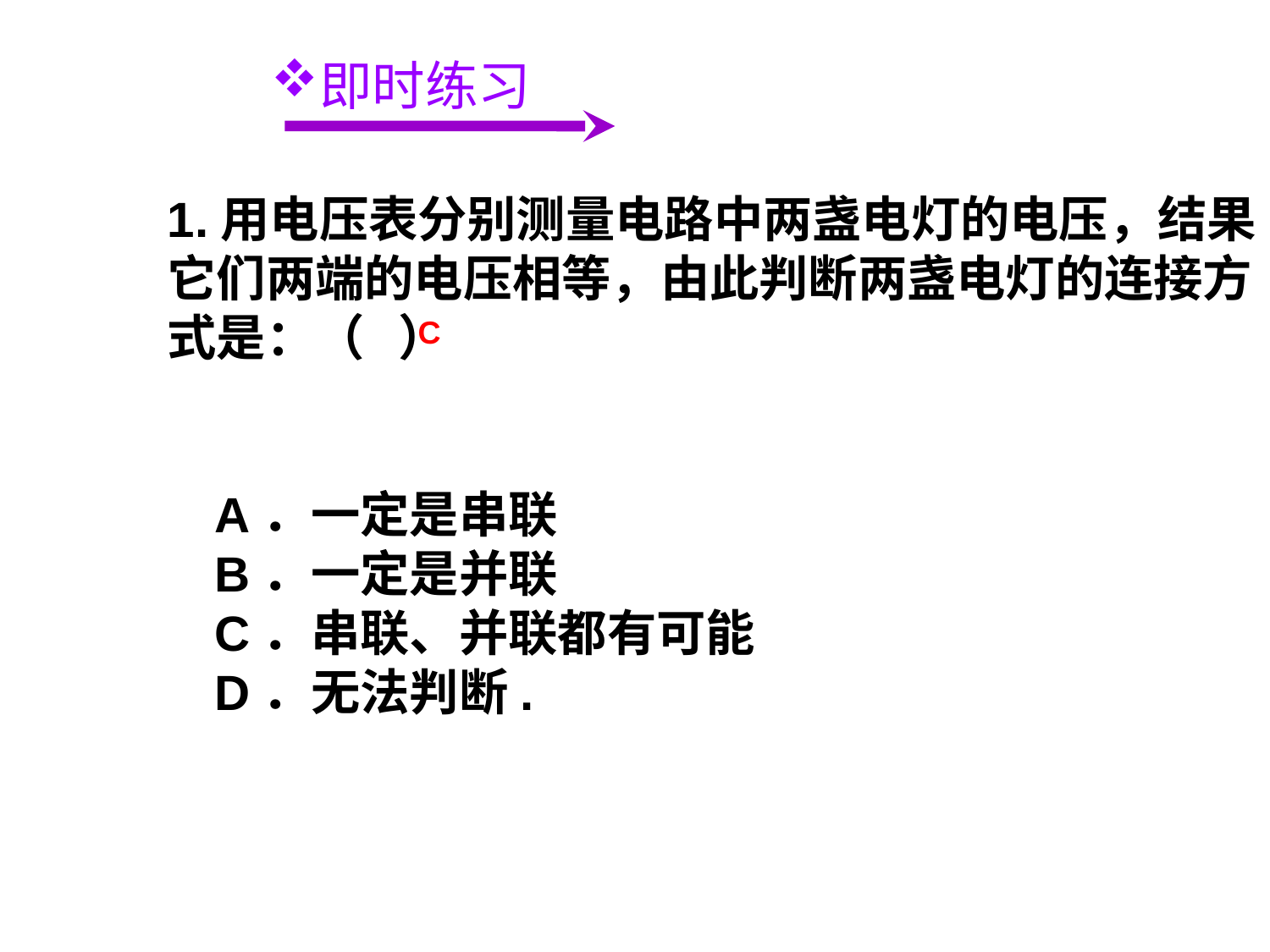

即时练习

1.用电压表分别测量电路中两盏电灯的电压，结果它们两端的电压相等，由此判断两盏电灯的连接方式是：（   ）
C
A．一定是串联
B．一定是并联
C．串联、并联都有可能
D．无法判断.